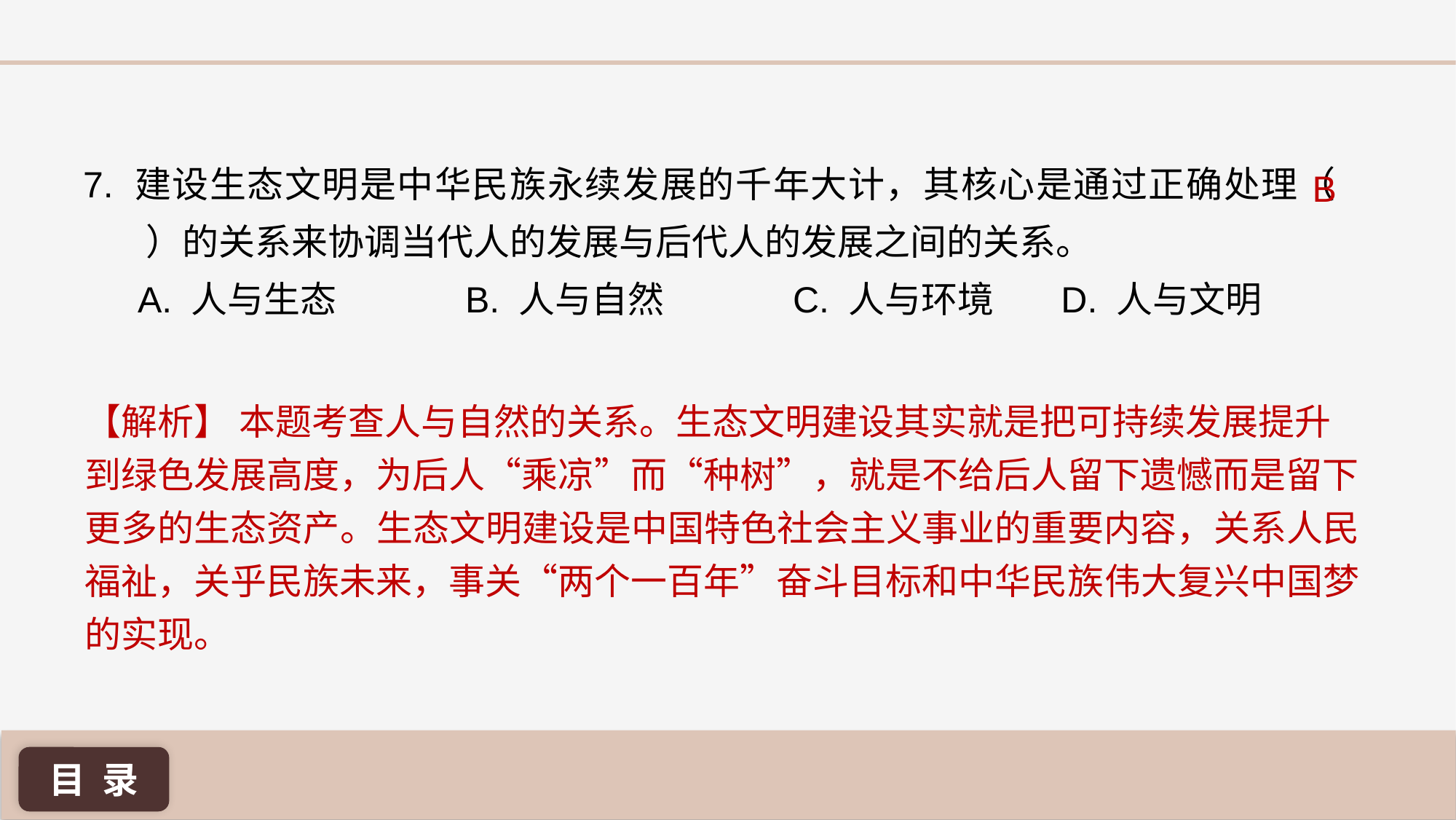

7. 建设生态文明是中华民族永续发展的千年大计，其核心是通过正确处理（       ）的关系来协调当代人的发展与后代人的发展之间的关系。
A. 人与生态 		B. 人与自然 		C. 人与环境 	     D. 人与文明
B
【解析】 本题考查人与自然的关系。生态文明建设其实就是把可持续发展提升到绿色发展高度，为后人“乘凉”而“种树”，就是不给后人留下遗憾而是留下更多的生态资产。生态文明建设是中国特色社会主义事业的重要内容，关系人民福祉，关乎民族未来，事关“两个一百年”奋斗目标和中华民族伟大复兴中国梦的实现。